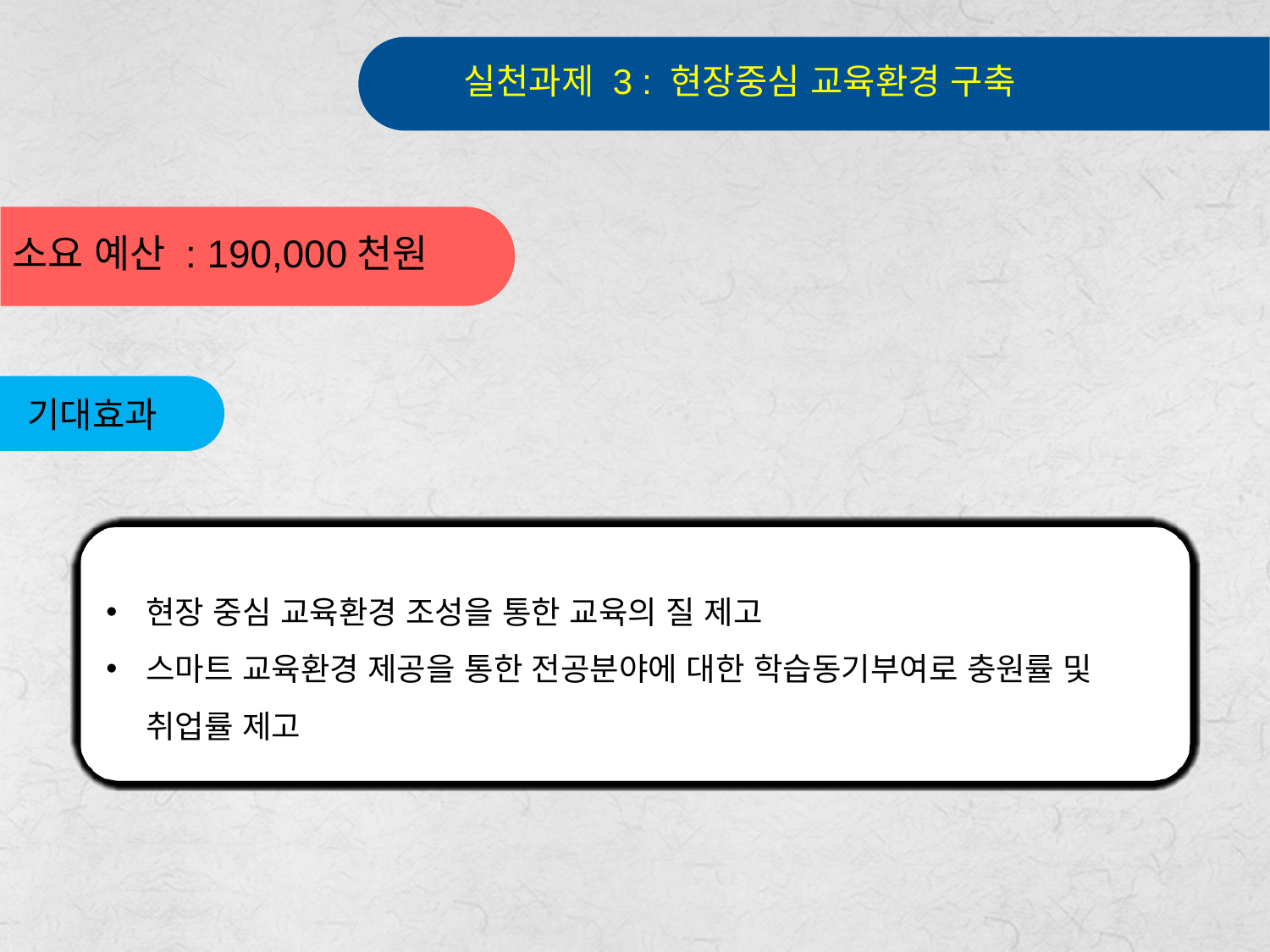

실천과제 3 : 현장중심 교육환경 구축

소요 예산 : 190,000천원

기대효과

현장 중심 교육환경 조성을 통한 교육의 질 제고
스마트 교육환경 제공을 통한 전공분야에 대한 학습동기부여로 충원률 및 취업률 제고